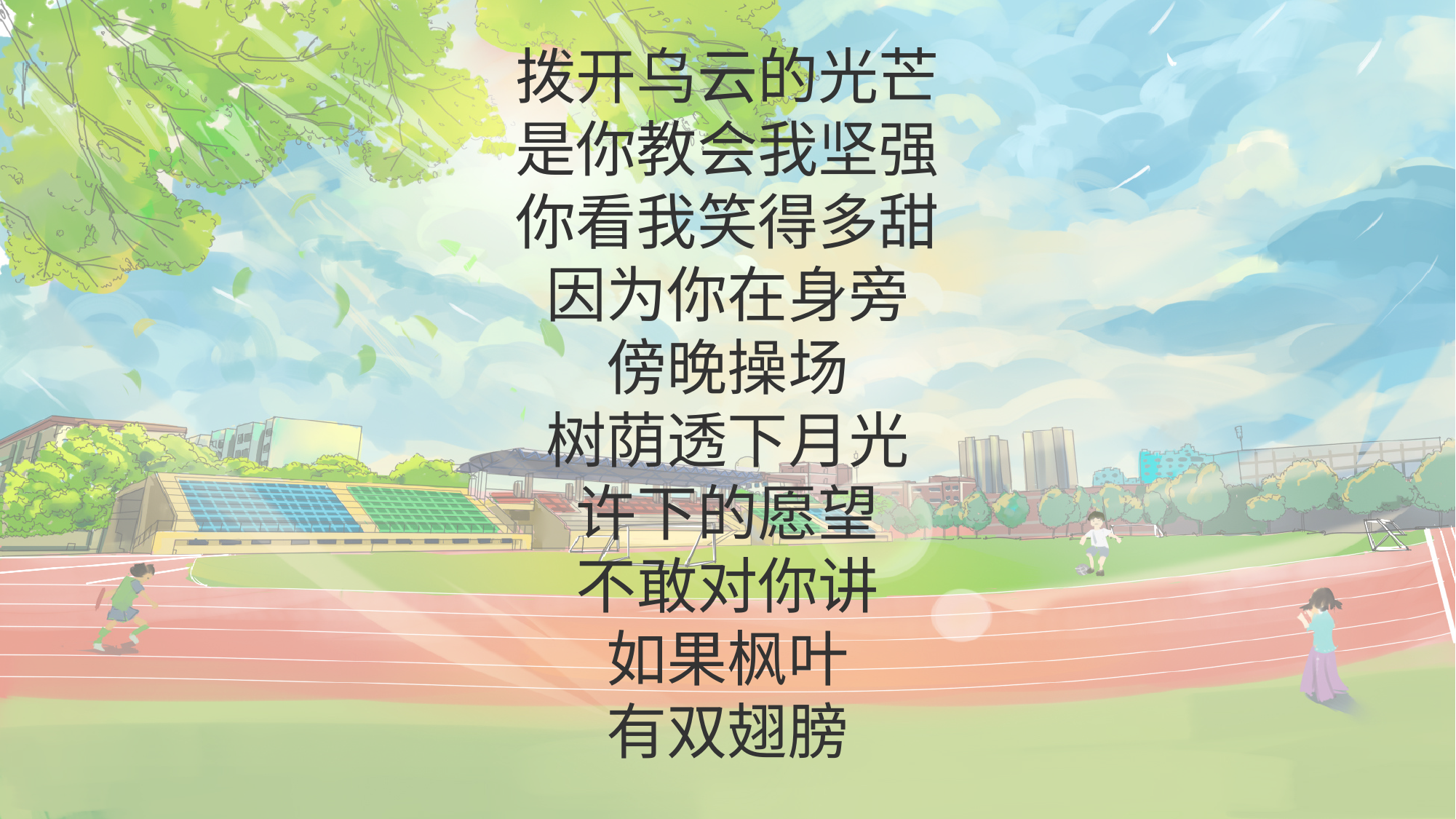

拨开乌云的光芒
是你教会我坚强
你看我笑得多甜
因为你在身旁
傍晚操场
树荫透下月光
许下的愿望
不敢对你讲
如果枫叶
有双翅膀